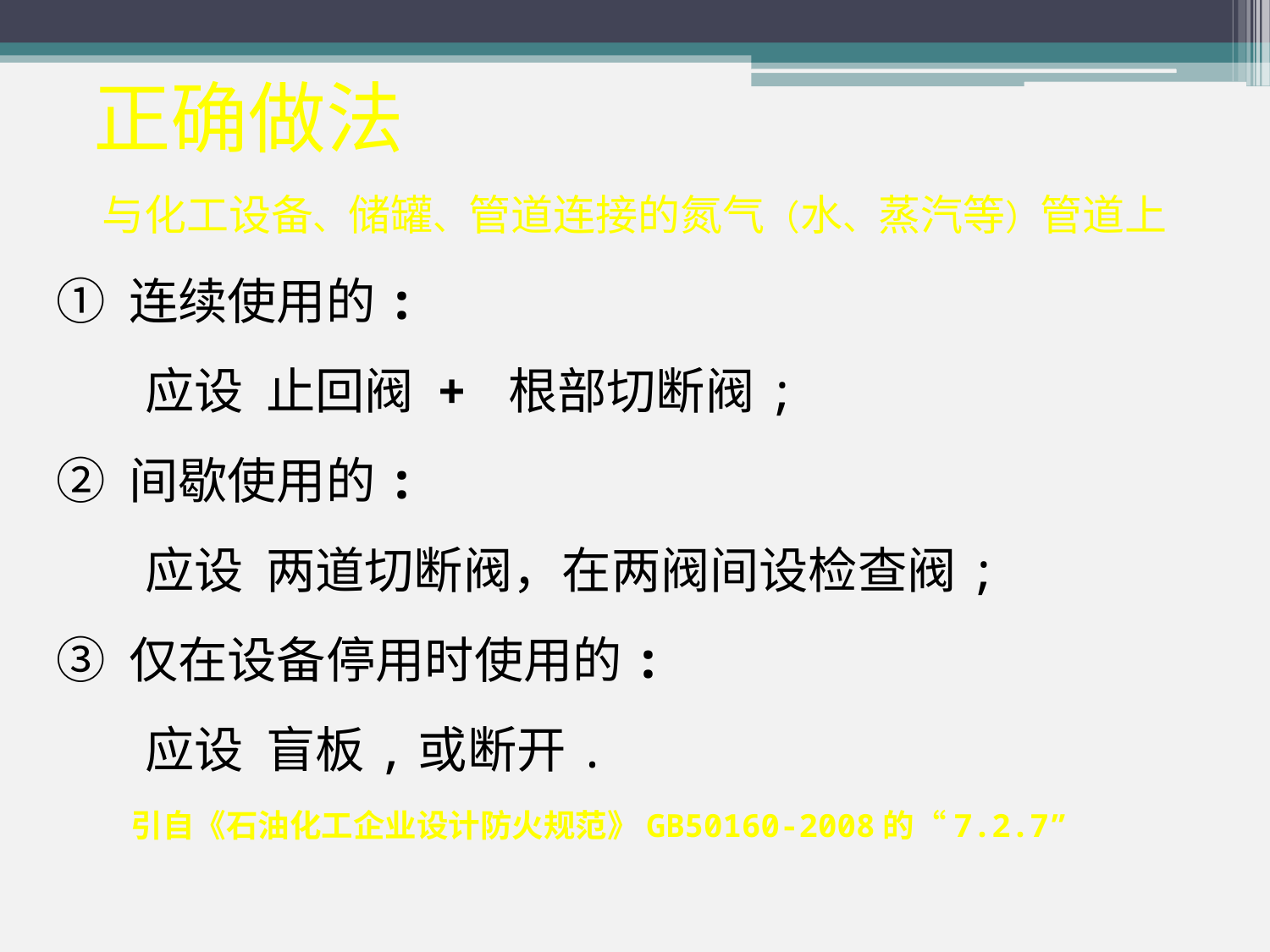

正确做法
  与化工设备、储罐、管道连接的氮气（水、蒸汽等）管道上
    ① 连续使用的:
           应设  止回阀 + 根部切断阀;
    ② 间歇使用的:
           应设  两道切断阀，在两阀间设检查阀;
    ③ 仅在设备停用时使用的:
           应设  盲板,或断开.
              引自《石油化工企业设计防火规范》GB50160-2008的“7.2.7”